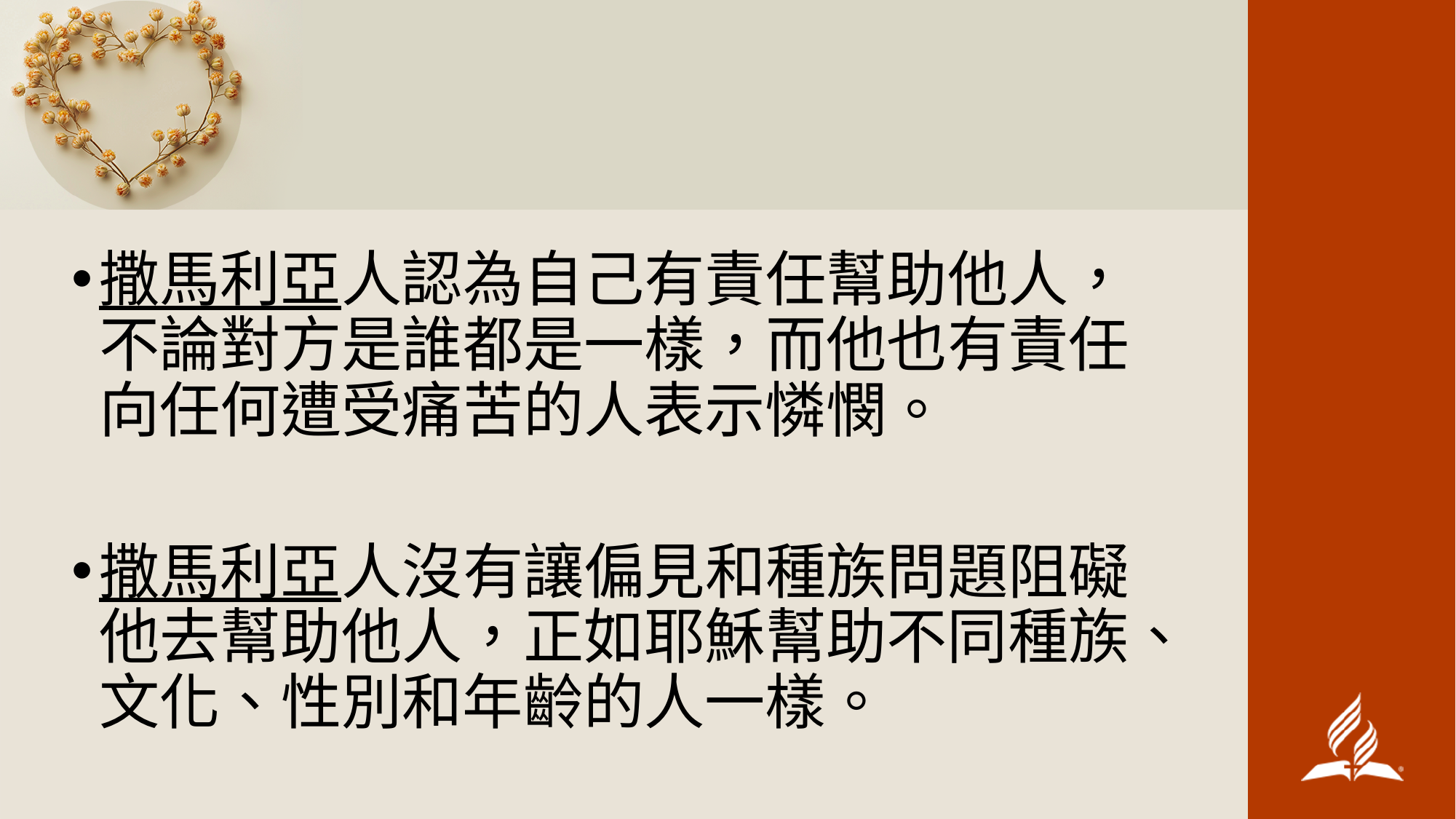

撒馬利亞人認為自己有責任幫助他人，不論對方是誰都是一樣，而他也有責任向任何遭受痛苦的人表示憐憫。

撒馬利亞人沒有讓偏見和種族問題阻礙他去幫助他人，正如耶穌幫助不同種族、文化、性別和年齡的人一樣。